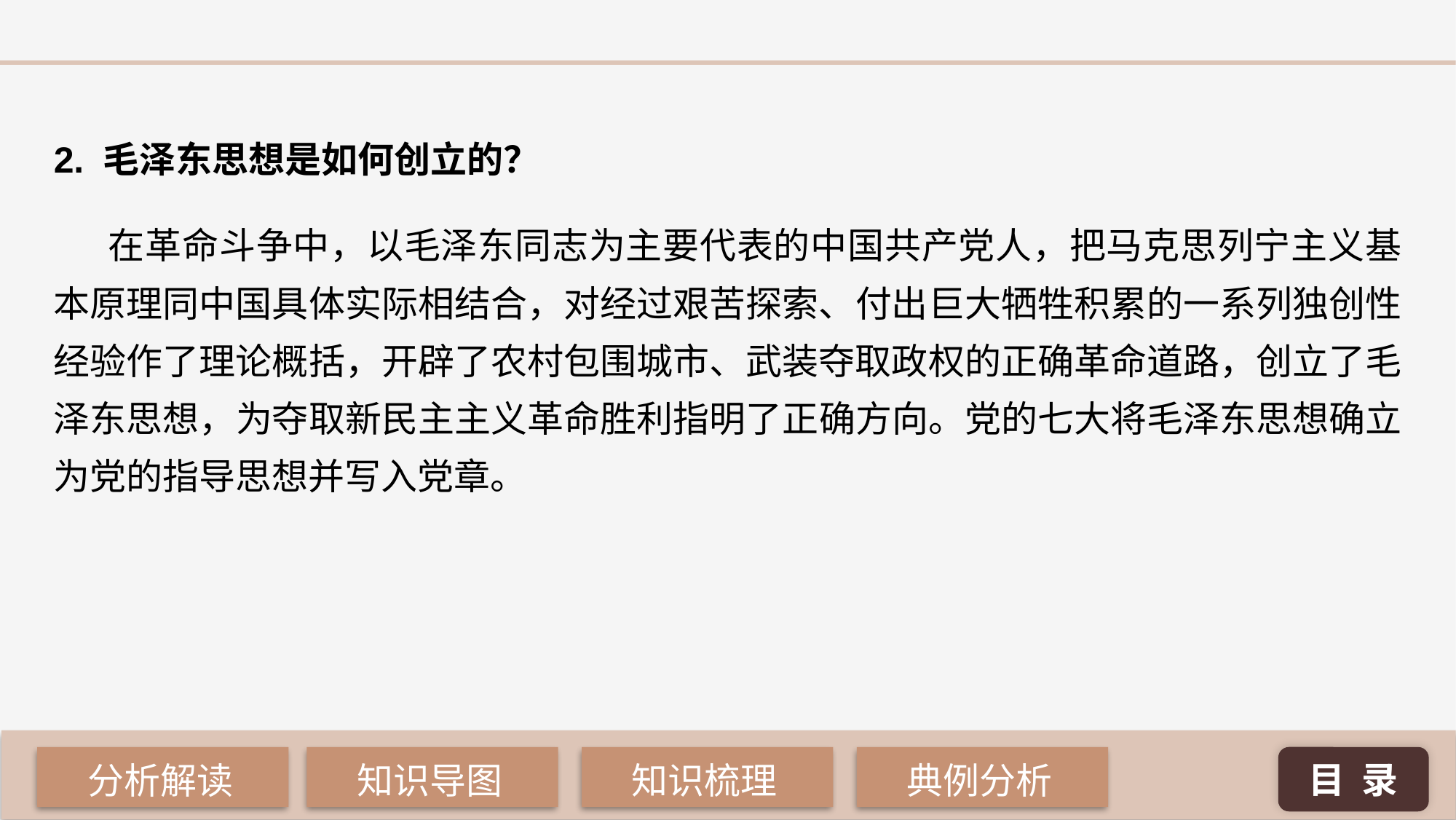

2. 毛泽东思想是如何创立的？
在革命斗争中，以毛泽东同志为主要代表的中国共产党人，把马克思列宁主义基本原理同中国具体实际相结合，对经过艰苦探索、付出巨大牺牲积累的一系列独创性经验作了理论概括，开辟了农村包围城市、武装夺取政权的正确革命道路，创立了毛泽东思想，为夺取新民主主义革命胜利指明了正确方向。党的七大将毛泽东思想确立为党的指导思想并写入党章。